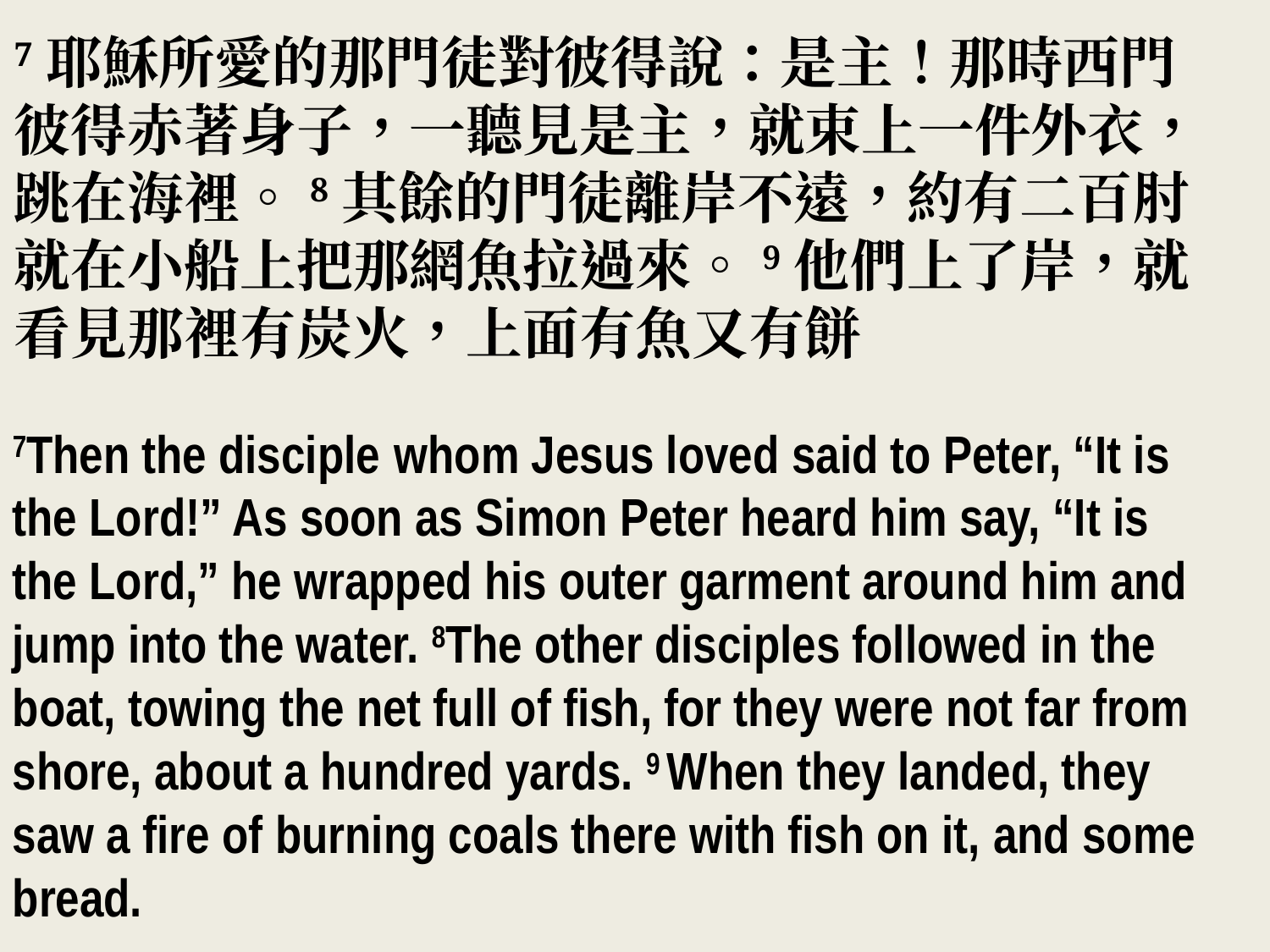

7耶穌所愛的那門徒對彼得說：是主！那時西門
彼得赤著身子，一聽見是主，就束上一件外衣，跳在海裡。8其餘的門徒離岸不遠，約有二百肘
就在小船上把那網魚拉過來。9他們上了岸，就
看見那裡有炭火，上面有魚又有餅
7Then the disciple whom Jesus loved said to Peter, “It is
the Lord!” As soon as Simon Peter heard him say, “It is
the Lord,” he wrapped his outer garment around him and jump into the water. 8The other disciples followed in the boat, towing the net full of fish, for they were not far from shore, about a hundred yards. 9 When they landed, they
saw a fire of burning coals there with fish on it, and some bread.